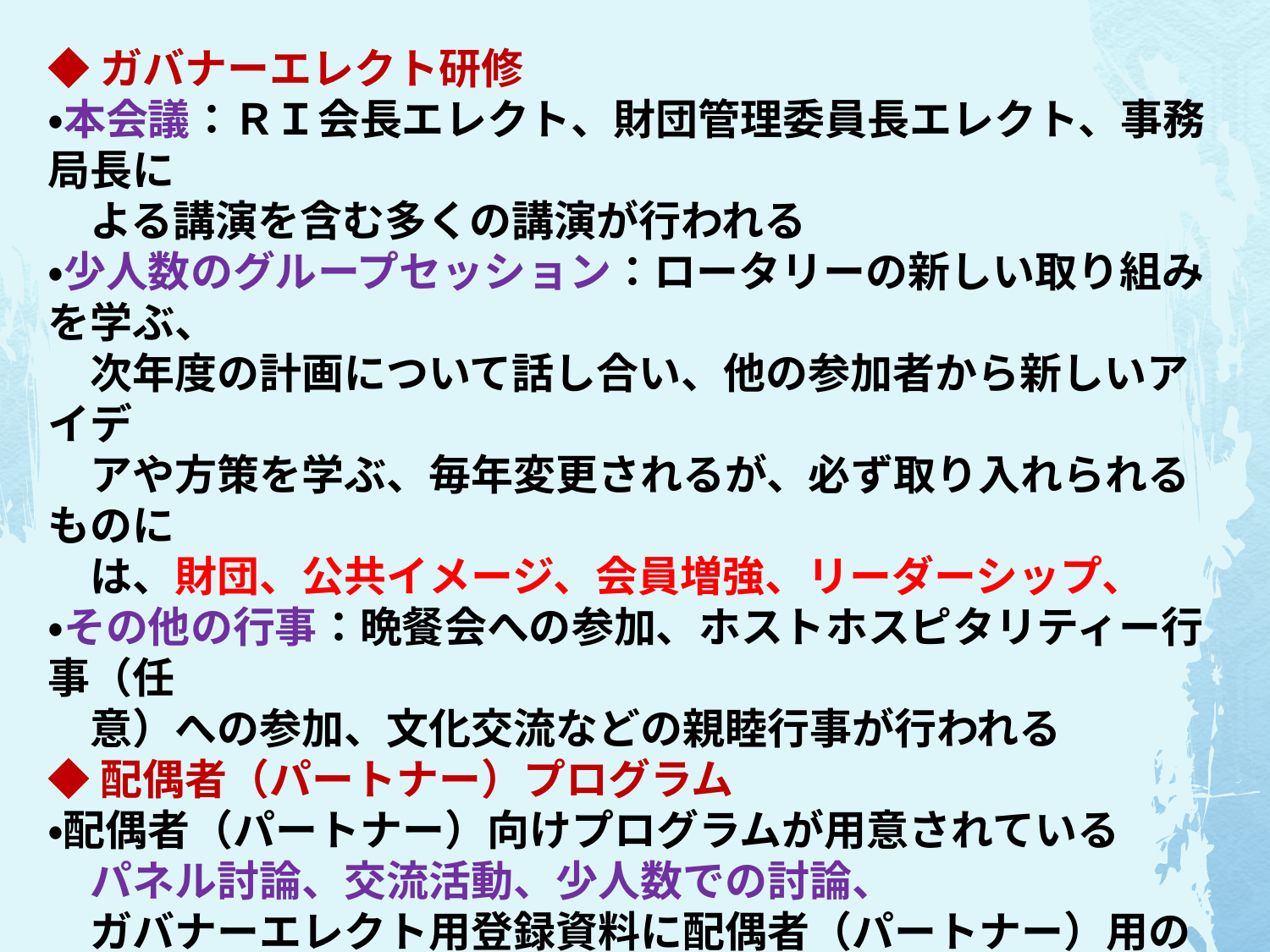

◆ガバナーエレクト研修
・本会議：ＲＩ会長エレクト、財団管理委員長エレクト、事務局長に
　よる講演を含む多くの講演が行われる
・少人数のグループセッション：ロータリーの新しい取り組みを学ぶ、
　次年度の計画について話し合い、他の参加者から新しいアイデ
　アや方策を学ぶ、毎年変更されるが、必ず取り入れられるものに
　は、財団、公共イメージ、会員増強、リーダーシップ、
・その他の行事：晩餐会への参加、ホストホスピタリティー行事（任
　意）への参加、文化交流などの親睦行事が行われる
◆配偶者（パートナー）プログラム
・配偶者（パートナー）向けプログラムが用意されている
　パネル討論、交流活動、少人数での討論、
　ガバナーエレクト用登録資料に配偶者（パートナー）用の資料が
　含まれる。　ＲＩはパートナーの航空運賃、ホテル、食費を負担
パートナーの出席は必須では無いが奨励され、出席を選んだ場合には配偶者（パートナー）向けの全プログラムへの参加が義務ずけられる